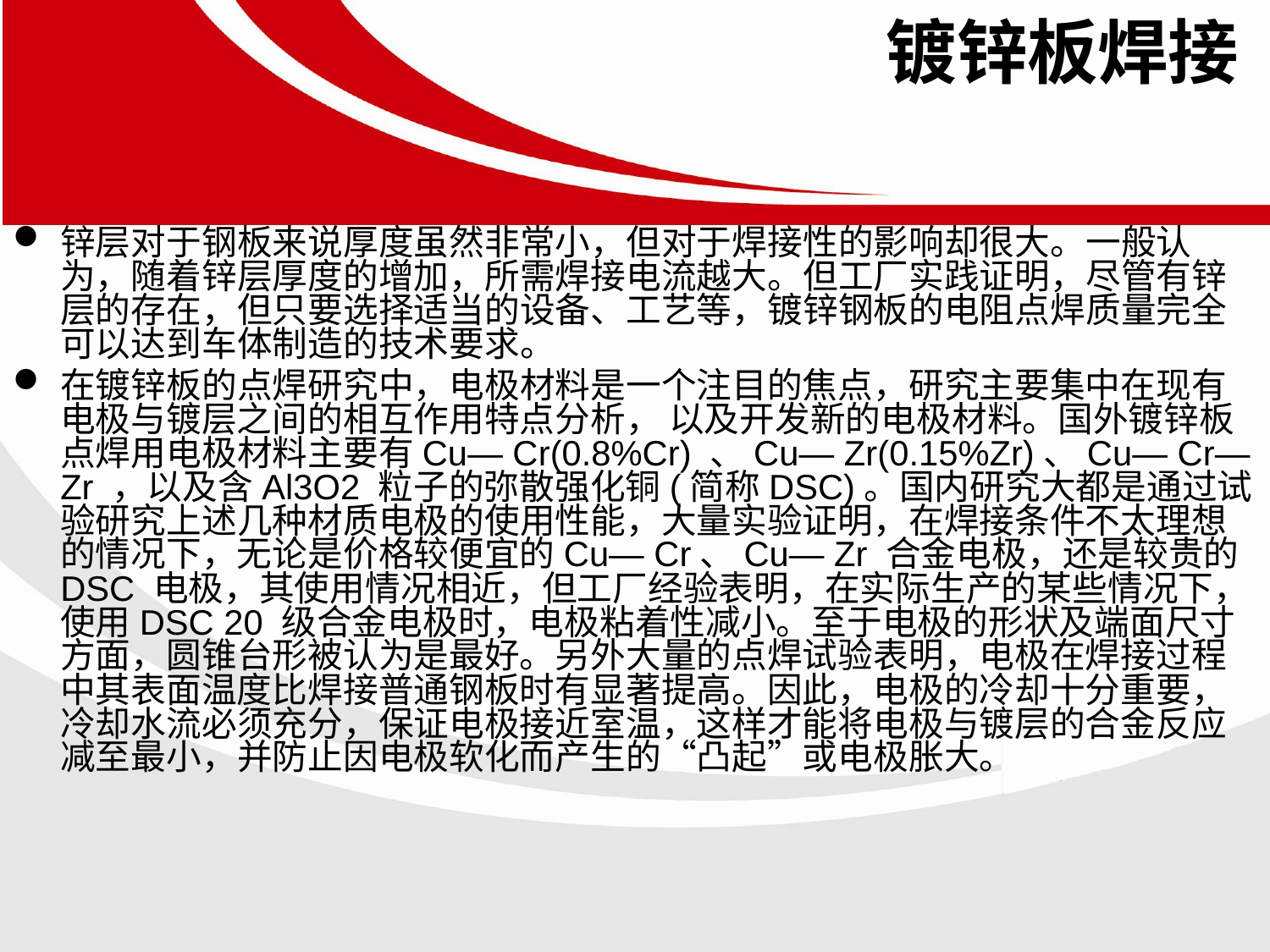

# 镀锌板焊接
锌层对于钢板来说厚度虽然非常小，但对于焊接性的影响却很大。一般认为，随着锌层厚度的增加，所需焊接电流越大。但工厂实践证明，尽管有锌层的存在，但只要选择适当的设备、工艺等，镀锌钢板的电阻点焊质量完全可以达到车体制造的技术要求。
在镀锌板的点焊研究中，电极材料是一个注目的焦点，研究主要集中在现有电极与镀层之间的相互作用特点分析， 以及开发新的电极材料。国外镀锌板点焊用电极材料主要有Cu— Cr(0.8%Cr) 、Cu— Zr(0.15%Zr)、Cu— Cr— Zr ，以及含Al3O2 粒子的弥散强化铜(简称DSC)。国内研究大都是通过试验研究上述几种材质电极的使用性能，大量实验证明，在焊接条件不太理想的情况下，无论是价格较便宜的Cu— Cr、Cu— Zr 合金电极，还是较贵的DSC 电极，其使用情况相近，但工厂经验表明，在实际生产的某些情况下，使用DSC 20 级合金电极时，电极粘着性减小。至于电极的形状及端面尺寸方面，圆锥台形被认为是最好。另外大量的点焊试验表明，电极在焊接过程中其表面温度比焊接普通钢板时有显著提高。因此，电极的冷却十分重要，冷却水流必须充分，保证电极接近室温，这样才能将电极与镀层的合金反应减至最小，并防止因电极软化而产生的“凸起”或电极胀大。